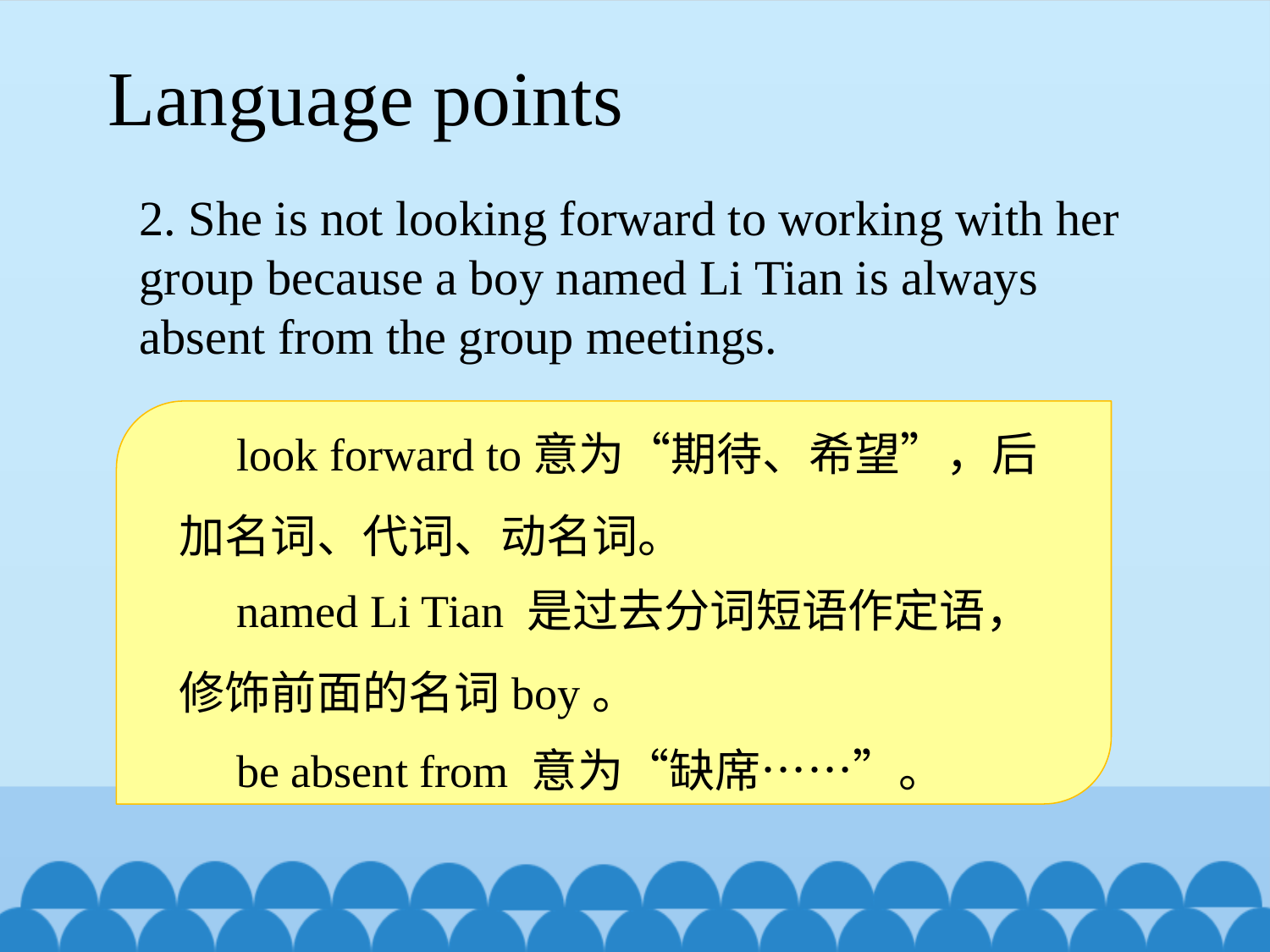

Language points
2. She is not looking forward to working with her group because a boy named Li Tian is always absent from the group meetings.
     look forward to意为“期待、希望”，后加名词、代词、动名词。

     named Li Tian 是过去分词短语作定语，修饰前面的名词boy。
     be absent from 意为“缺席……”。